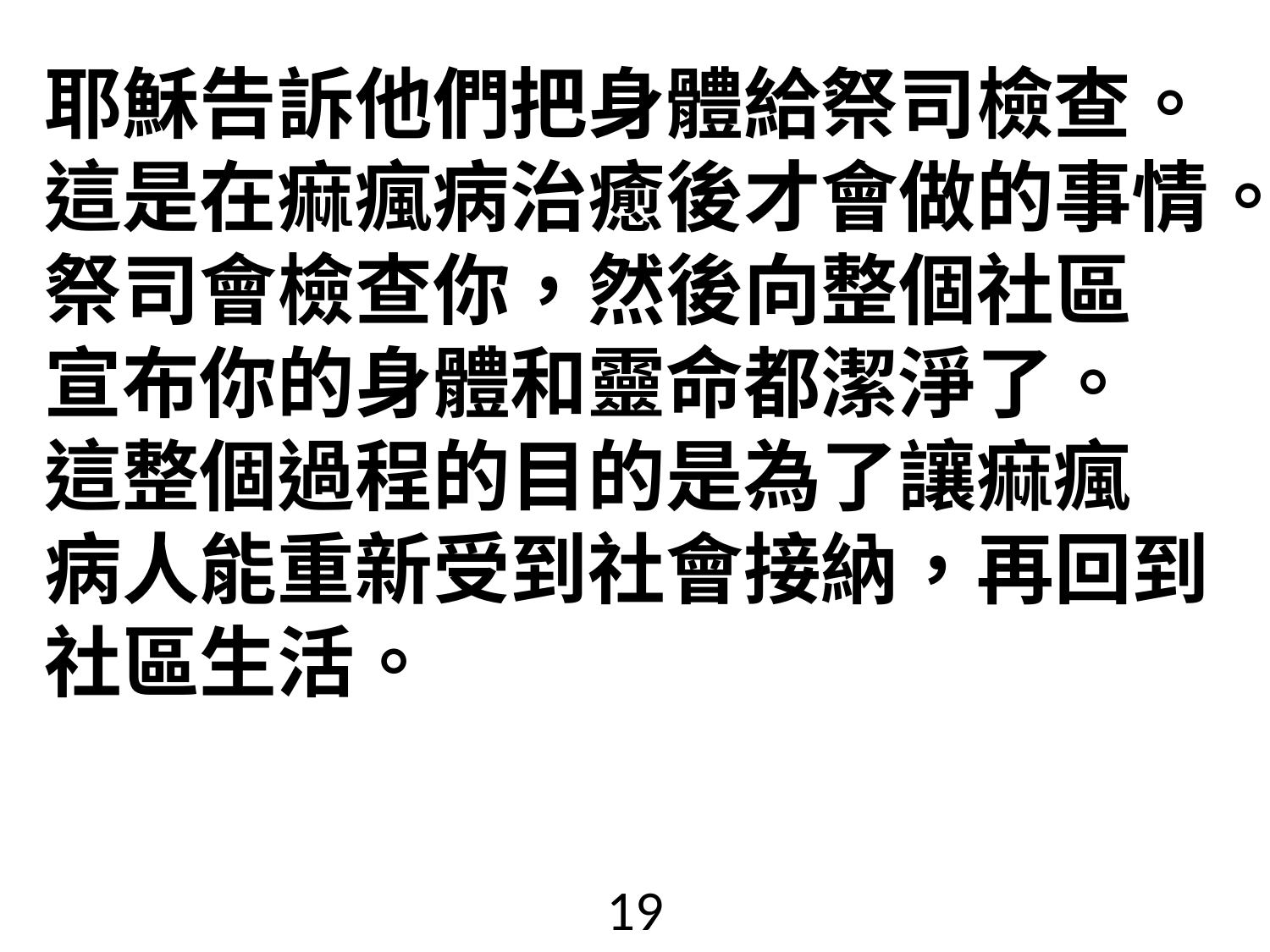

# 耶穌告訴他們把身體給祭司檢查。這是在痲瘋病治癒後才會做的事情。祭司會檢查你，然後向整個社區 宣布你的身體和靈命都潔淨了。 這整個過程的目的是為了讓痲瘋 病人能重新受到社會接納，再回到 社區生活。
19